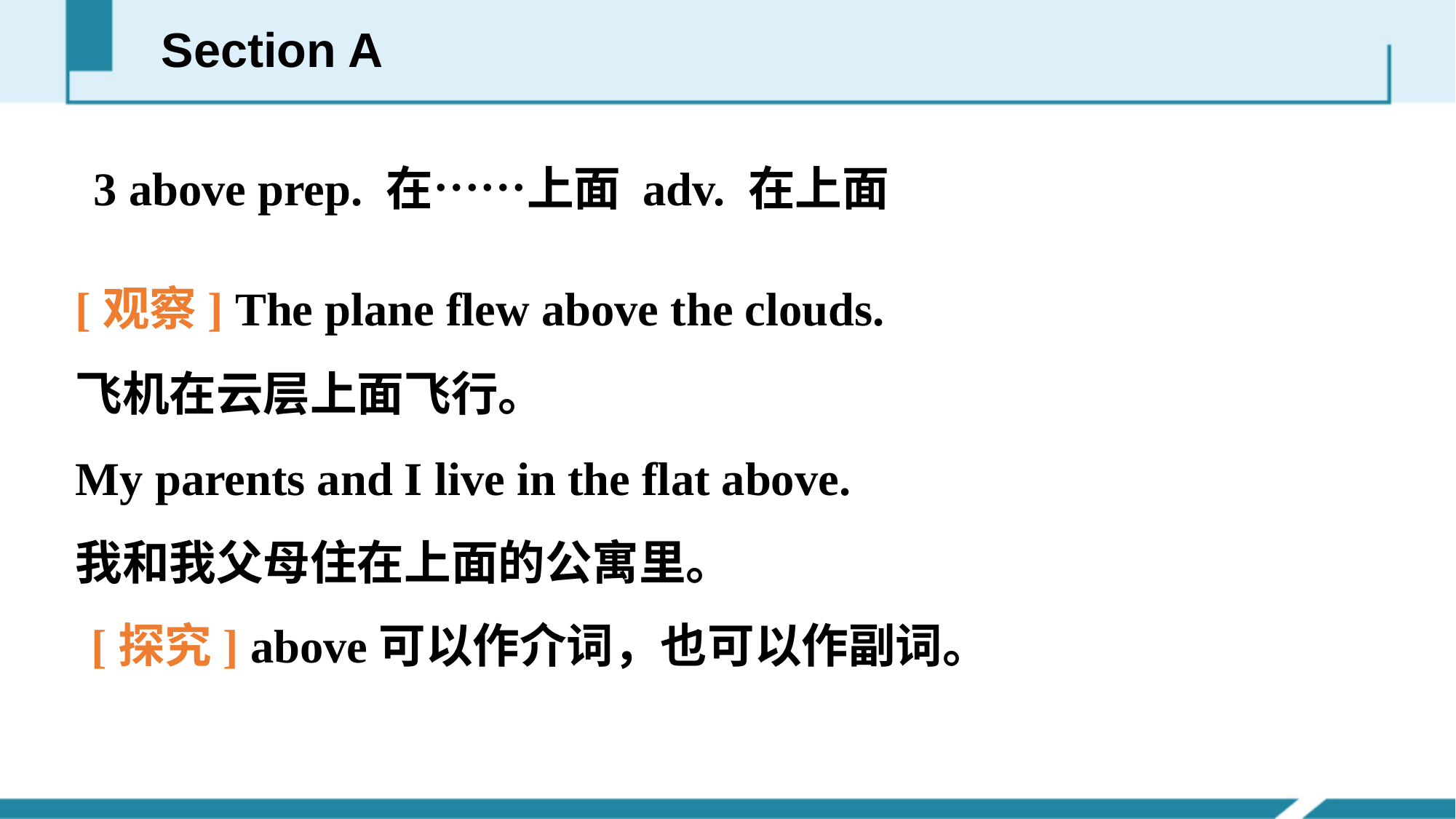

Section A
3 above prep. 在……上面 adv. 在上面
[观察] The plane flew above the clouds.
飞机在云层上面飞行。
My parents and I live in the flat above.
我和我父母住在上面的公寓里。
[探究] above可以作介词，也可以作副词。